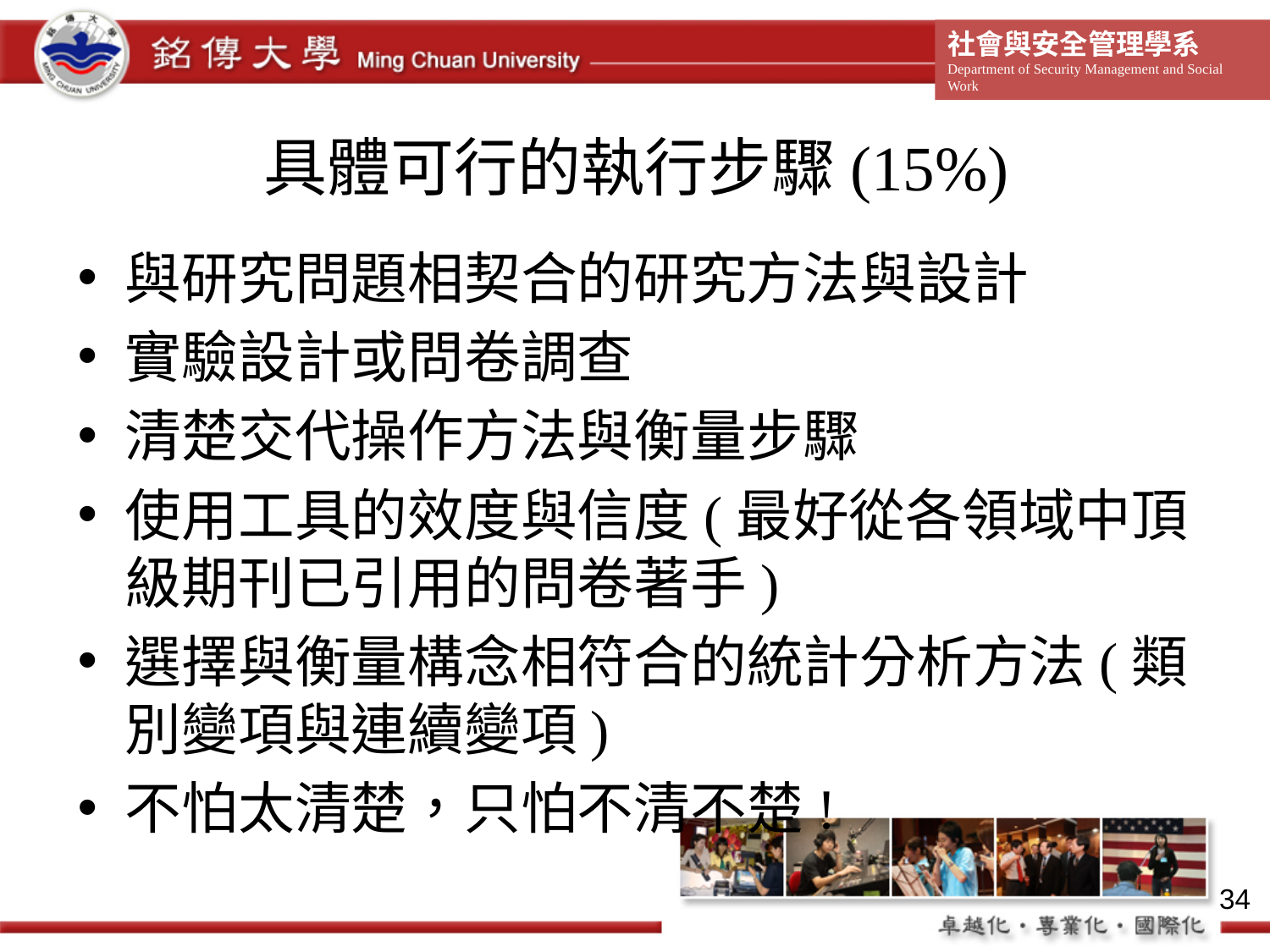

# 具體可行的執行步驟(15%)
與研究問題相契合的研究方法與設計
實驗設計或問卷調查
清楚交代操作方法與衡量步驟
使用工具的效度與信度(最好從各領域中頂級期刊已引用的問卷著手)
選擇與衡量構念相符合的統計分析方法(類別變項與連續變項)
不怕太清楚，只怕不清不楚!

34